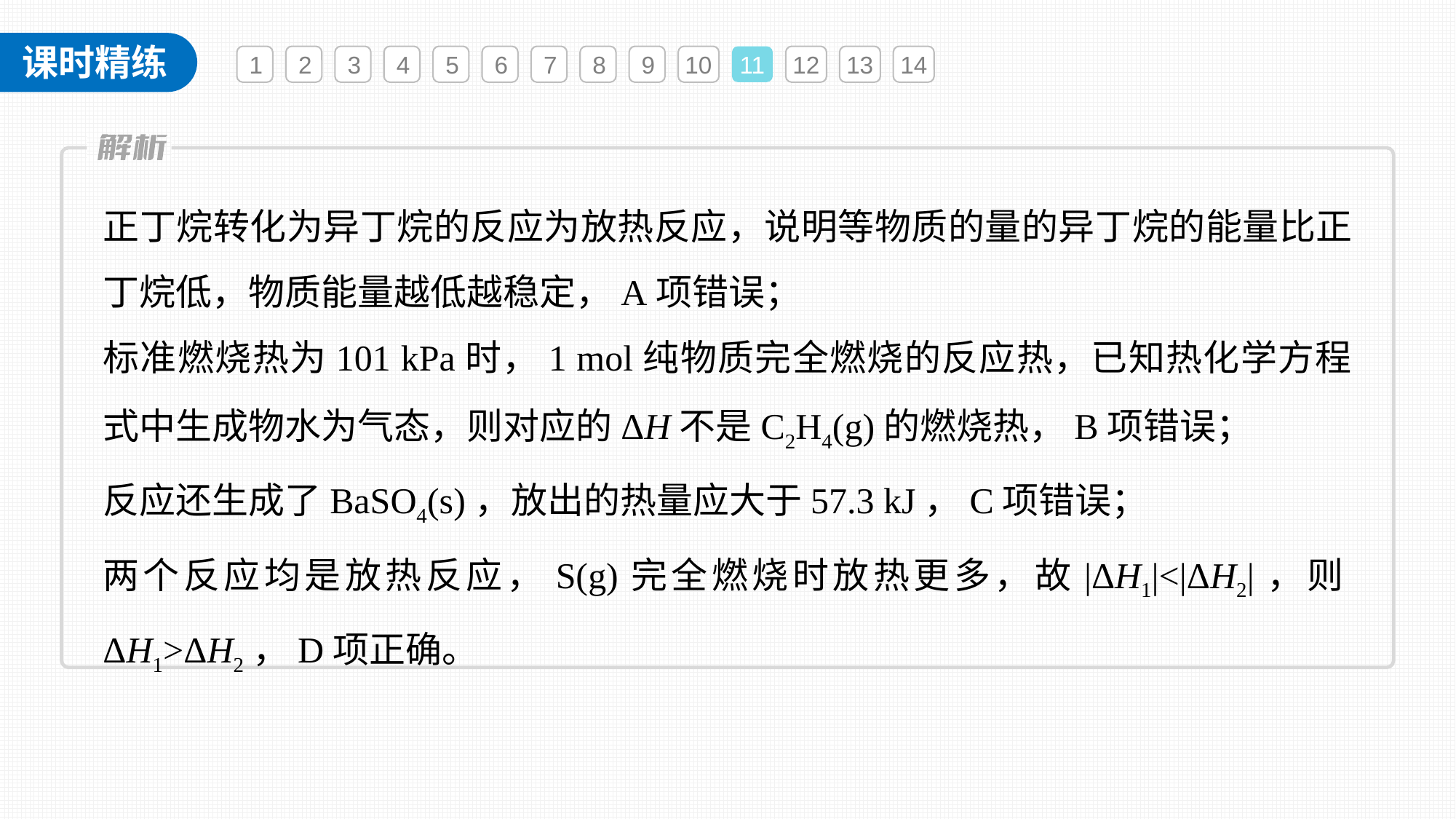

1
2
3
4
5
6
7
8
9
10
11
12
13
14

正丁烷转化为异丁烷的反应为放热反应，说明等物质的量的异丁烷的能量比正丁烷低，物质能量越低越稳定，A项错误；
标准燃烧热为101 kPa时，1 mol纯物质完全燃烧的反应热，已知热化学方程式中生成物水为气态，则对应的ΔH不是C2H4(g)的燃烧热，B项错误；
反应还生成了BaSO4(s)，放出的热量应大于57.3 kJ，C项错误；
两个反应均是放热反应，S(g)完全燃烧时放热更多，故|ΔH1|<|ΔH2|，则ΔH1>ΔH2，D项正确。